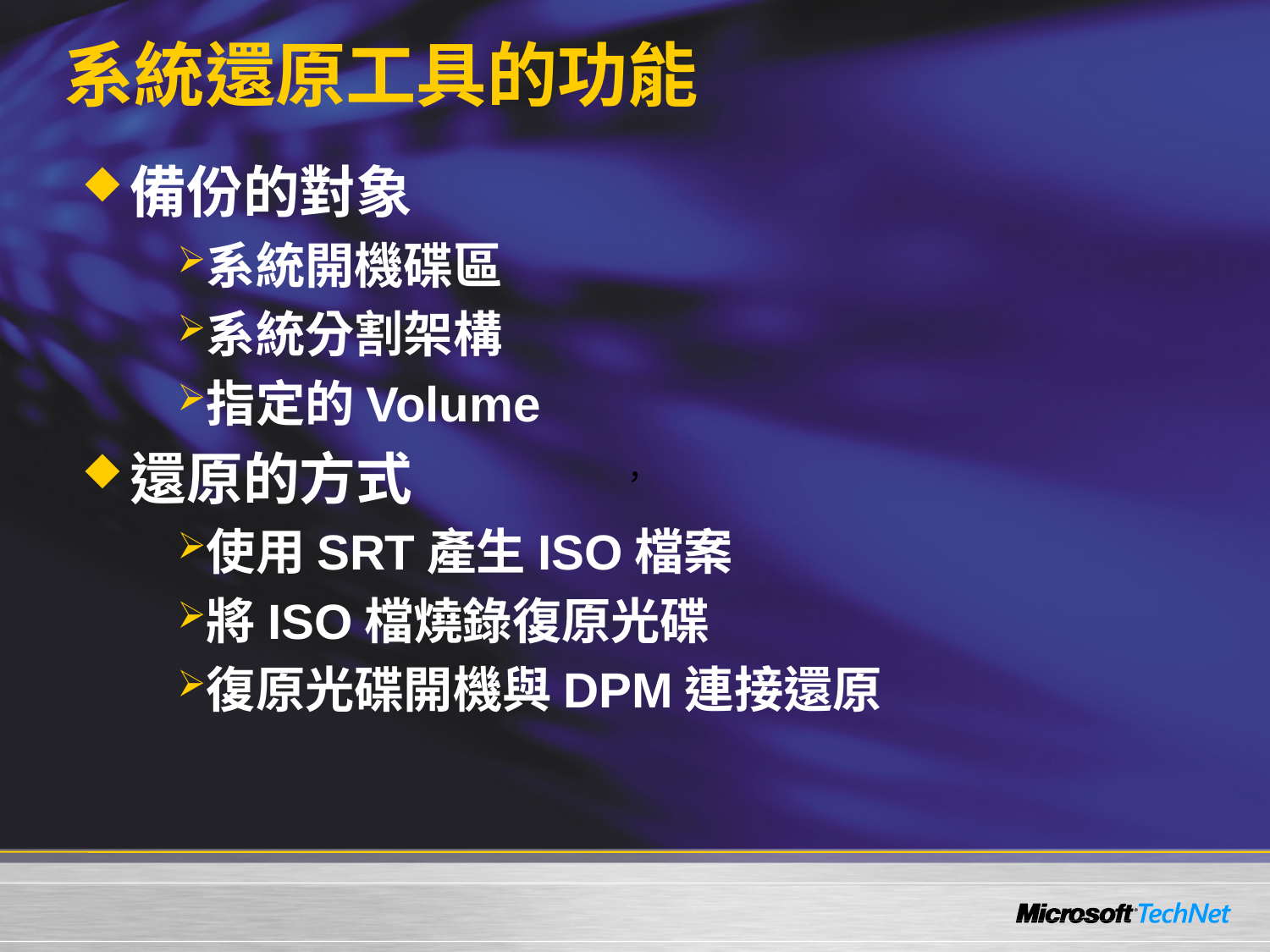

# 系統還原工具的功能
備份的對象
系統開機碟區
系統分割架構
指定的Volume
還原的方式
使用SRT產生ISO檔案
將ISO檔燒錄復原光碟
復原光碟開機與DPM連接還原